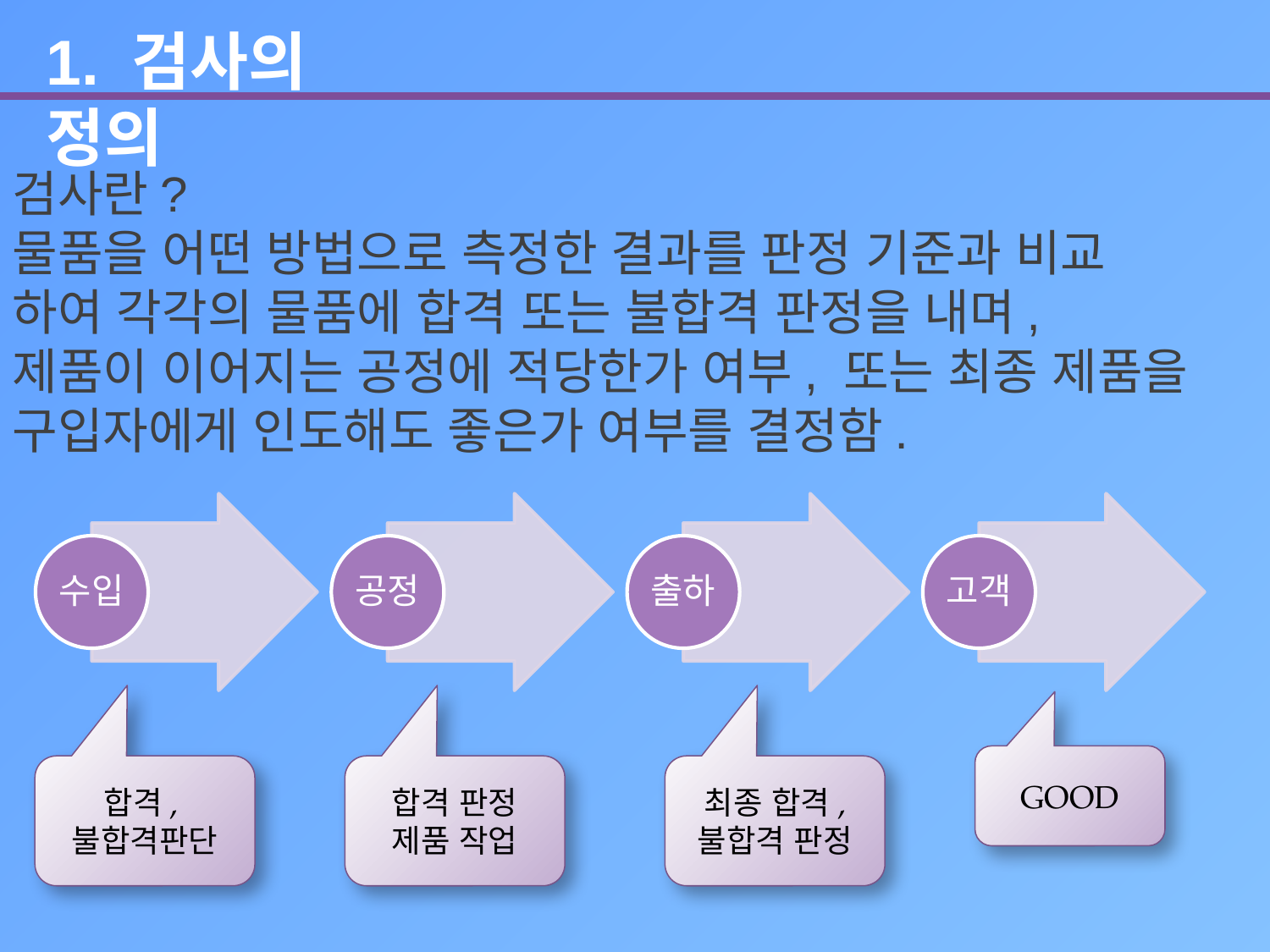

1. 검사의 정의
검사란?
물품을 어떤 방법으로 측정한 결과를 판정 기준과 비교
하여 각각의 물품에 합격 또는 불합격 판정을 내며,
제품이 이어지는 공정에 적당한가 여부, 또는 최종 제품을
구입자에게 인도해도 좋은가 여부를 결정함.
수입
공정
출하
고객
GOOD
합격,불합격판단
합격 판정
제품 작업
최종 합격,
불합격 판정